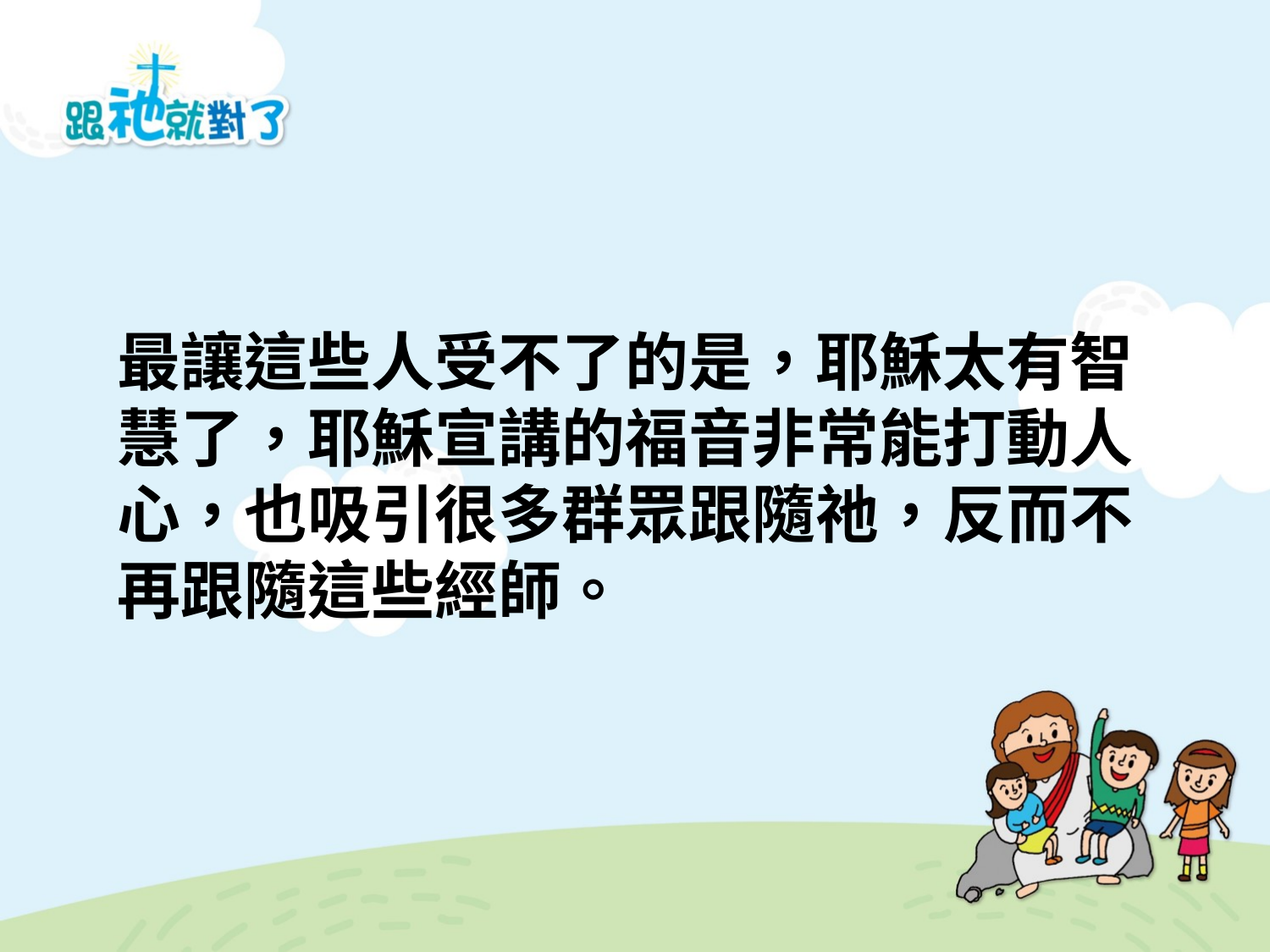

最讓這些人受不了的是，耶穌太有智慧了，耶穌宣講的福音非常能打動人心，也吸引很多群眾跟隨祂，反而不再跟隨這些經師。